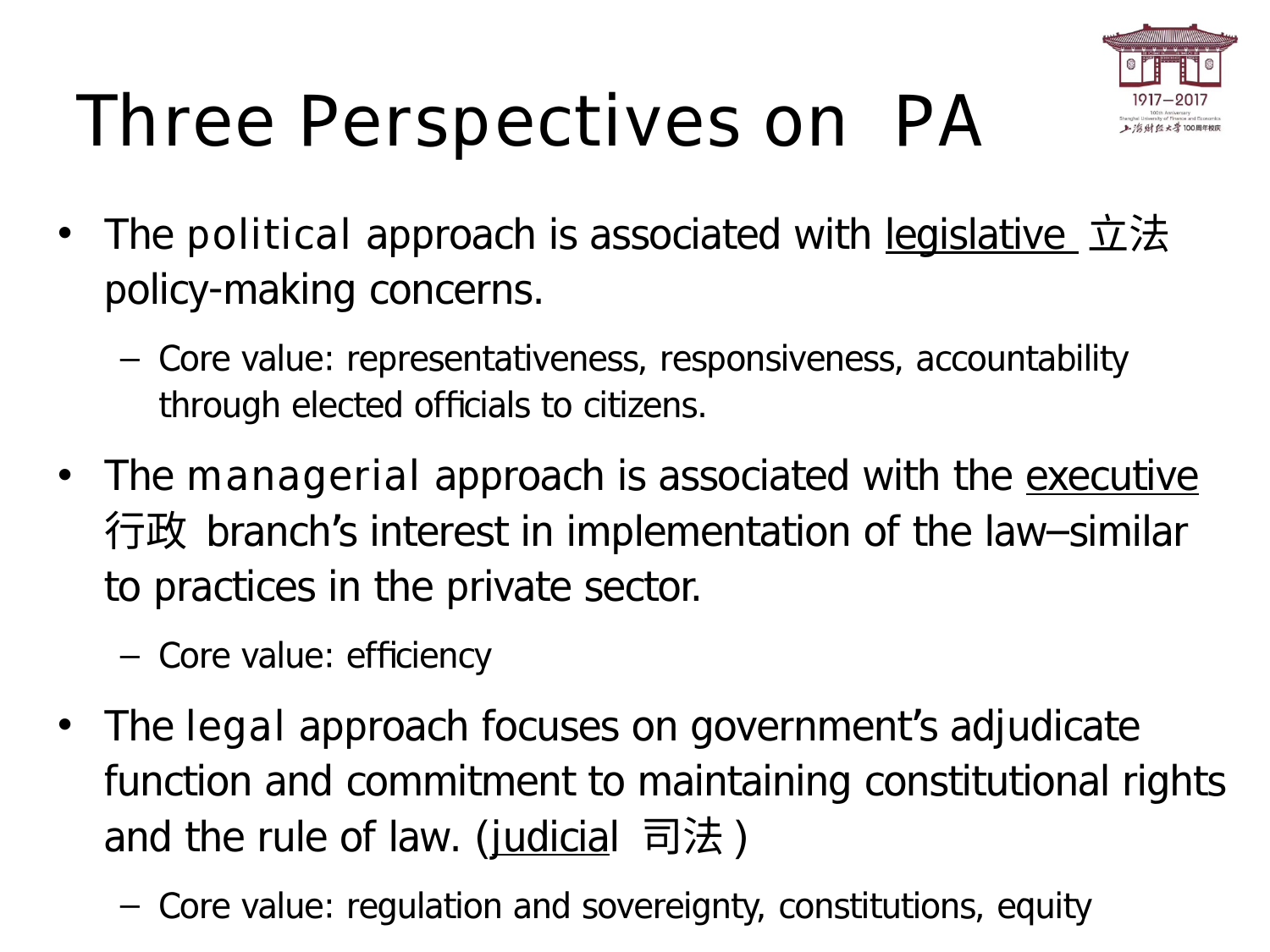

# Three Perspectives on  PA
The political approach is associated with legislative 立法 policy-making concerns.
Core value: representativeness, responsiveness, accountability through elected officials to citizens.
The managerial approach is associated with the executive 行政 branch’s interest in implementation of the law–similar to practices in the private sector.
Core value: efficiency
The legal approach focuses on government’s adjudicate function and commitment to maintaining constitutional rights and the rule of law. (judicial 司法)
Core value: regulation and sovereignty, constitutions, equity